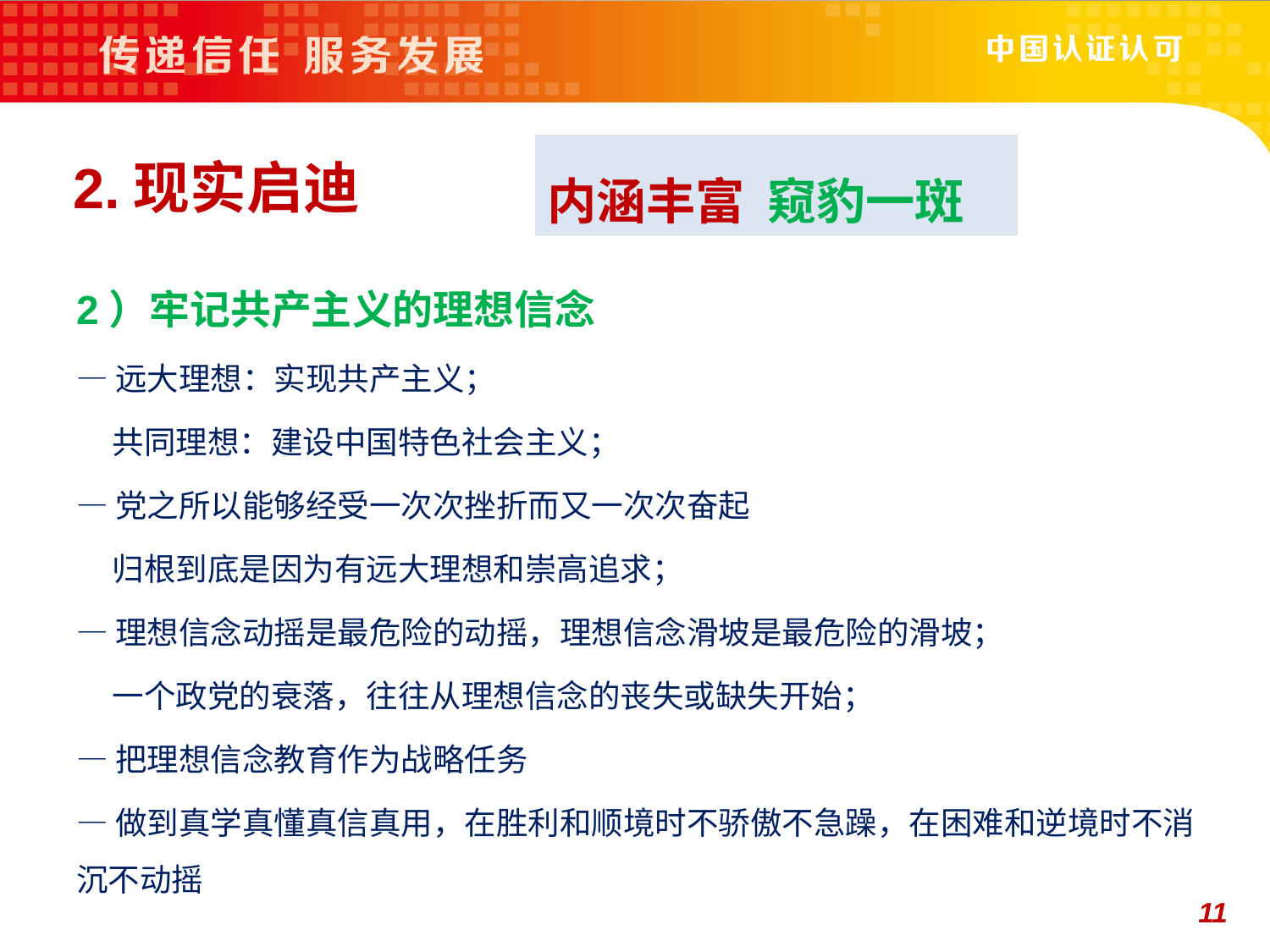

内涵丰富  窥豹一斑
 2.现实启迪
2）牢记共产主义的理想信念
—远大理想：实现共产主义；
    共同理想：建设中国特色社会主义；
—党之所以能够经受一次次挫折而又一次次奋起
    归根到底是因为有远大理想和崇高追求；
—理想信念动摇是最危险的动摇，理想信念滑坡是最危险的滑坡；
    一个政党的衰落，往往从理想信念的丧失或缺失开始；
—把理想信念教育作为战略任务
—做到真学真懂真信真用，在胜利和顺境时不骄傲不急躁，在困难和逆境时不消沉不动摇
11